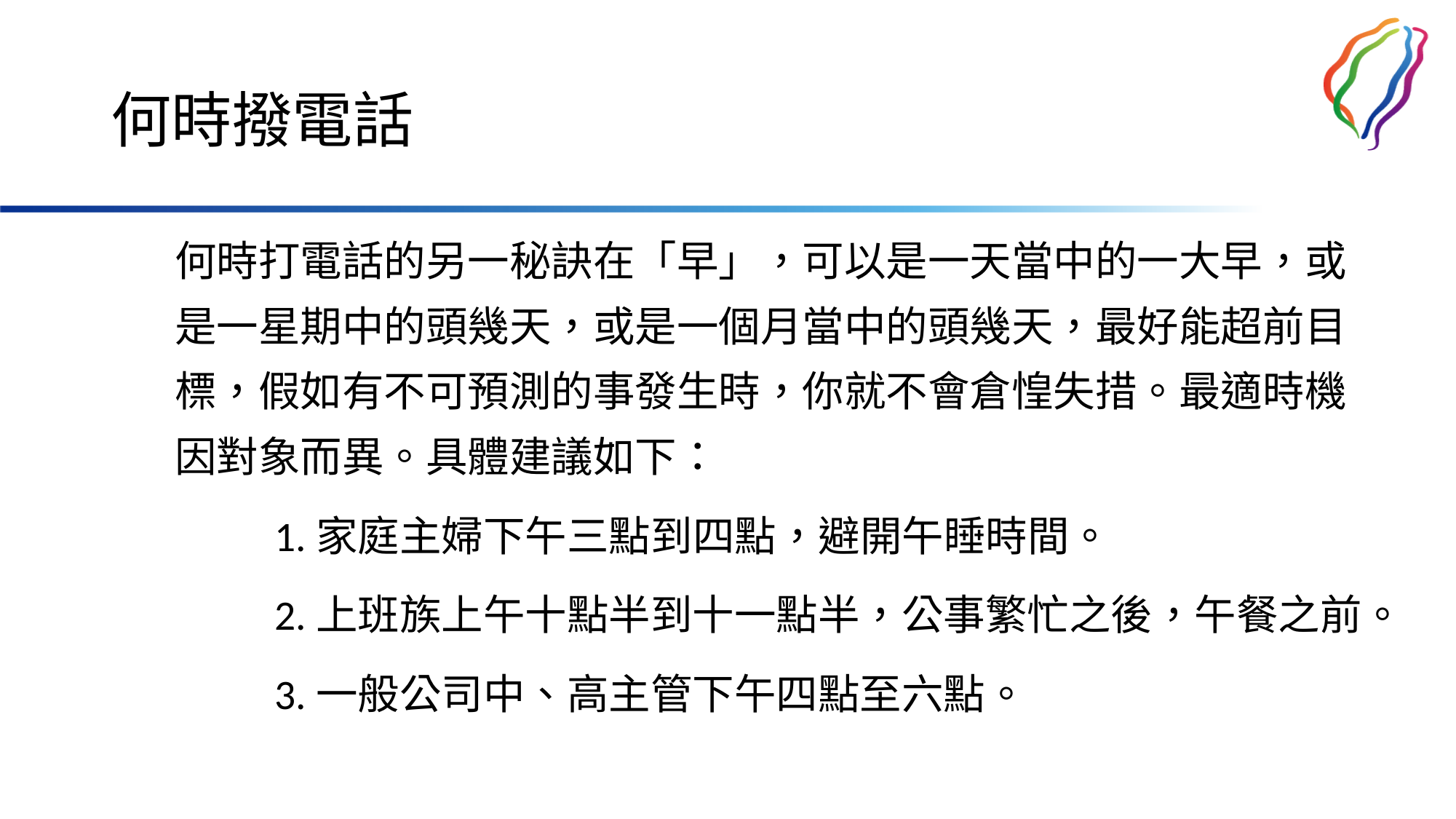

# 何時撥電話
何時打電話的另一秘訣在「早」，可以是一天當中的一大早，或是一星期中的頭幾天，或是一個月當中的頭幾天，最好能超前目標，假如有不可預測的事發生時，你就不會倉惶失措。最適時機因對象而異。具體建議如下：
	1.家庭主婦下午三點到四點，避開午睡時間。
	2.上班族上午十點半到十一點半，公事繁忙之後，午餐之前。
	3.一般公司中、高主管下午四點至六點。